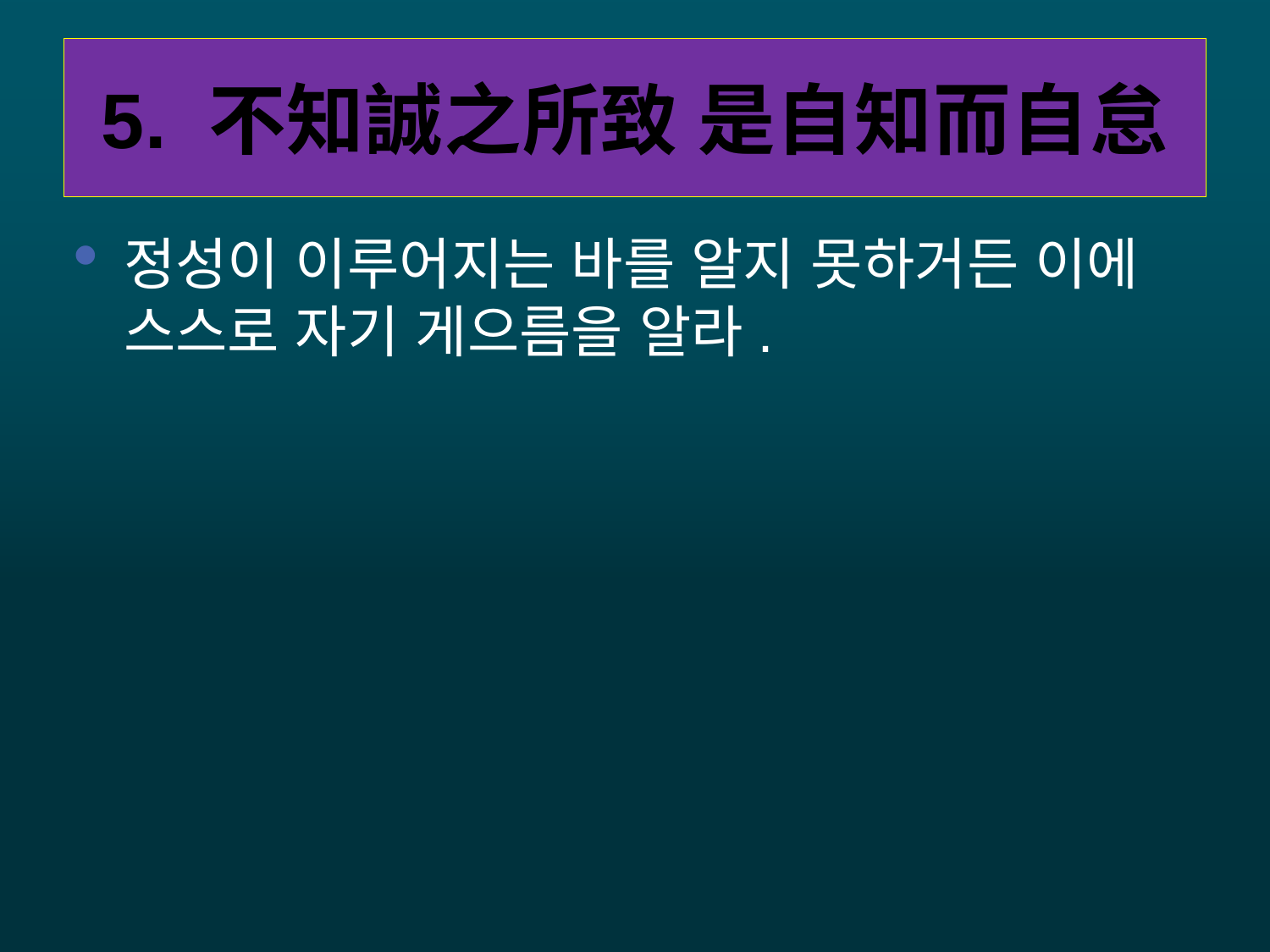

# 5. 不知誠之所致 是自知而自怠
정성이 이루어지는 바를 알지 못하거든 이에 스스로 자기 게으름을 알라.